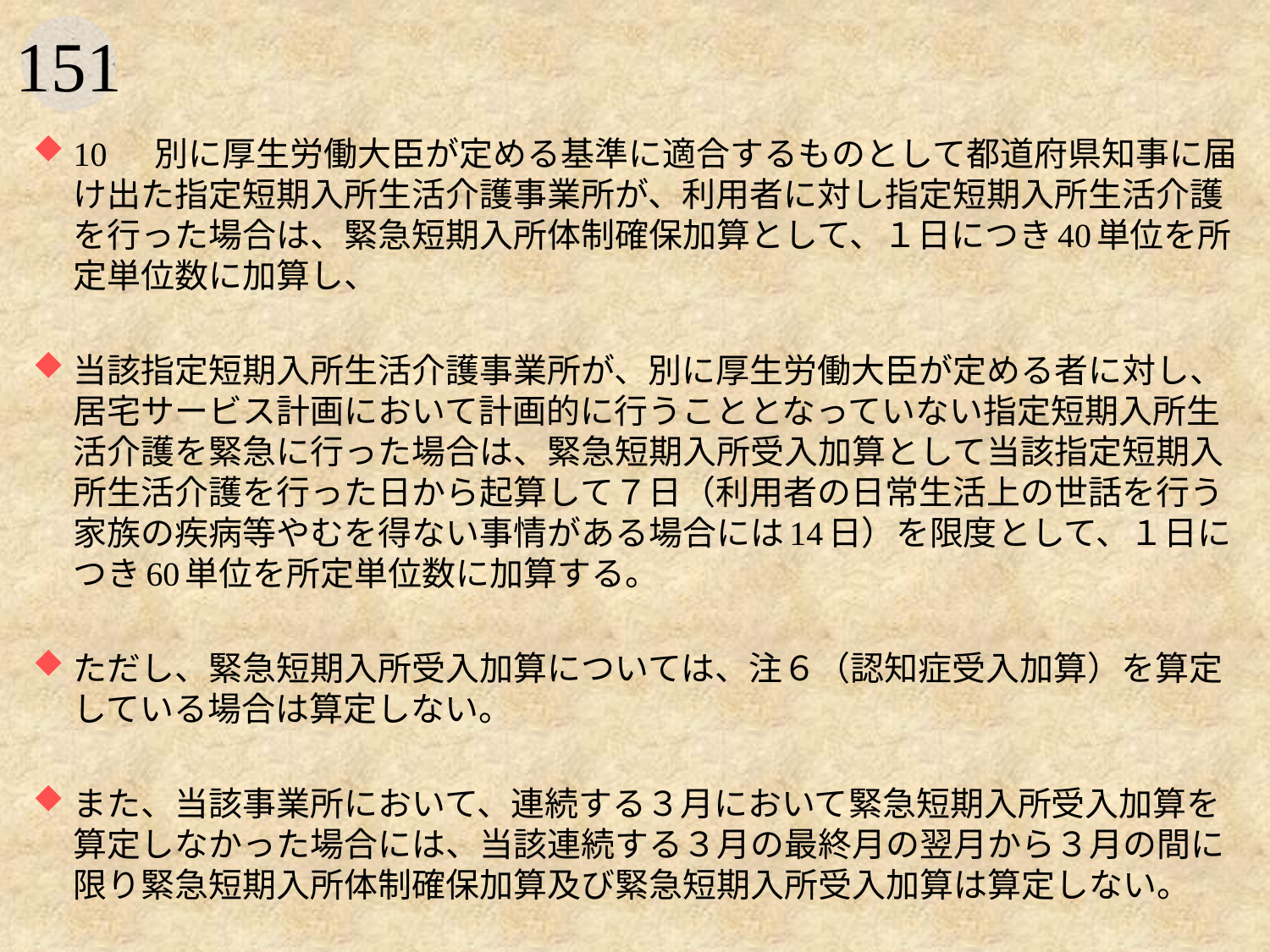

10 　別に厚生労働大臣が定める基準に適合するものとして都道府県知事に届け出た指定短期入所生活介護事業所が、利用者に対し指定短期入所生活介護を行った場合は、緊急短期入所体制確保加算として、１日につき40単位を所定単位数に加算し、

当該指定短期入所生活介護事業所が、別に厚生労働大臣が定める者に対し、居宅サービス計画において計画的に行うこととなっていない指定短期入所生活介護を緊急に行った場合は、緊急短期入所受入加算として当該指定短期入所生活介護を行った日から起算して７日（利用者の日常生活上の世話を行う家族の疾病等やむを得ない事情がある場合には14日）を限度として、１日につき60単位を所定単位数に加算する。

ただし、緊急短期入所受入加算については、注６（認知症受入加算）を算定している場合は算定しない。

また、当該事業所において、連続する３月において緊急短期入所受入加算を算定しなかった場合には、当該連続する３月の最終月の翌月から３月の間に限り緊急短期入所体制確保加算及び緊急短期入所受入加算は算定しない。